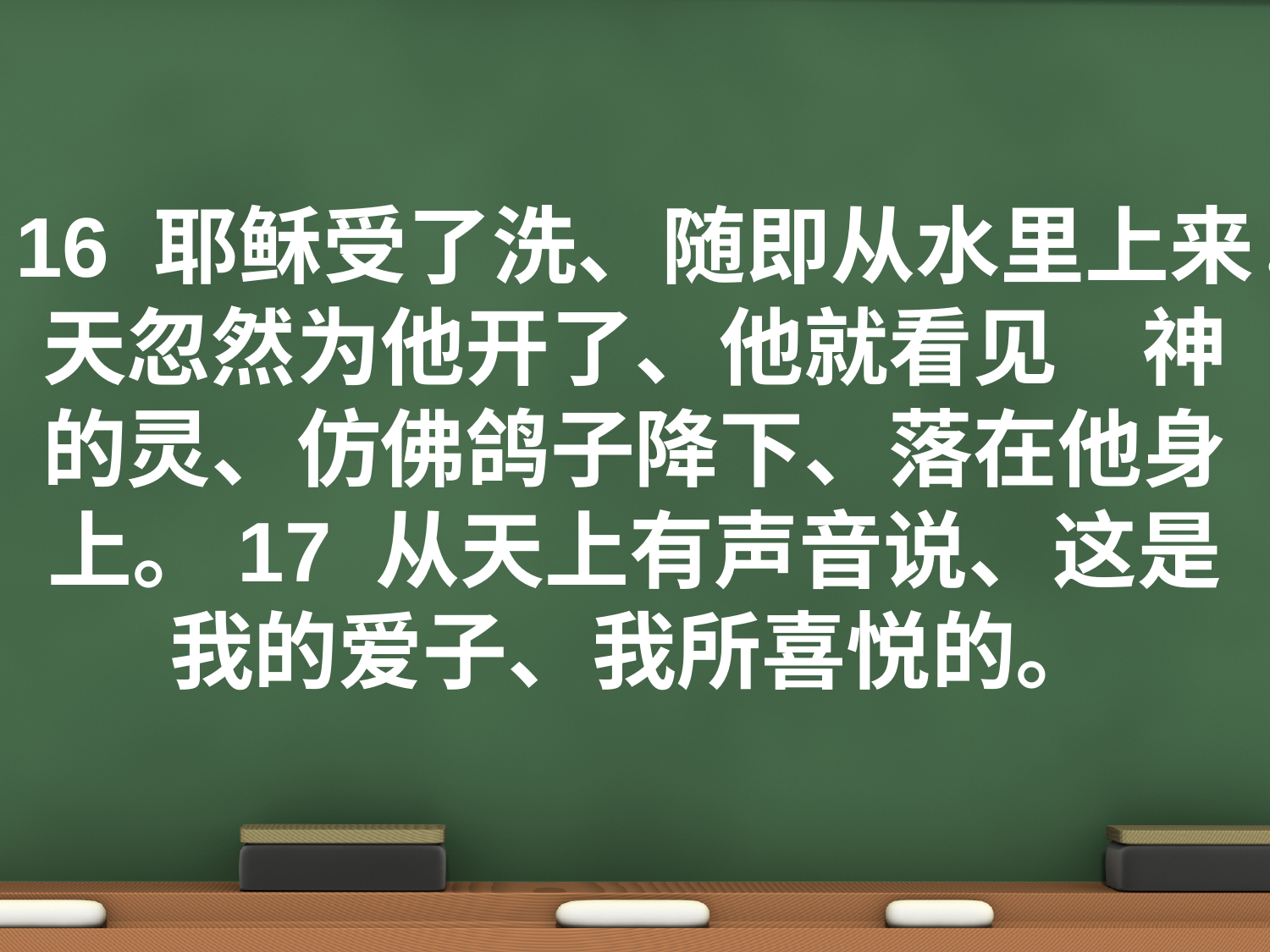

16 耶稣受了洗、随即从水里上来．天忽然为他开了、他就看见　神的灵、仿佛鸽子降下、落在他身上。17 从天上有声音说、这是我的爱子、我所喜悦的。